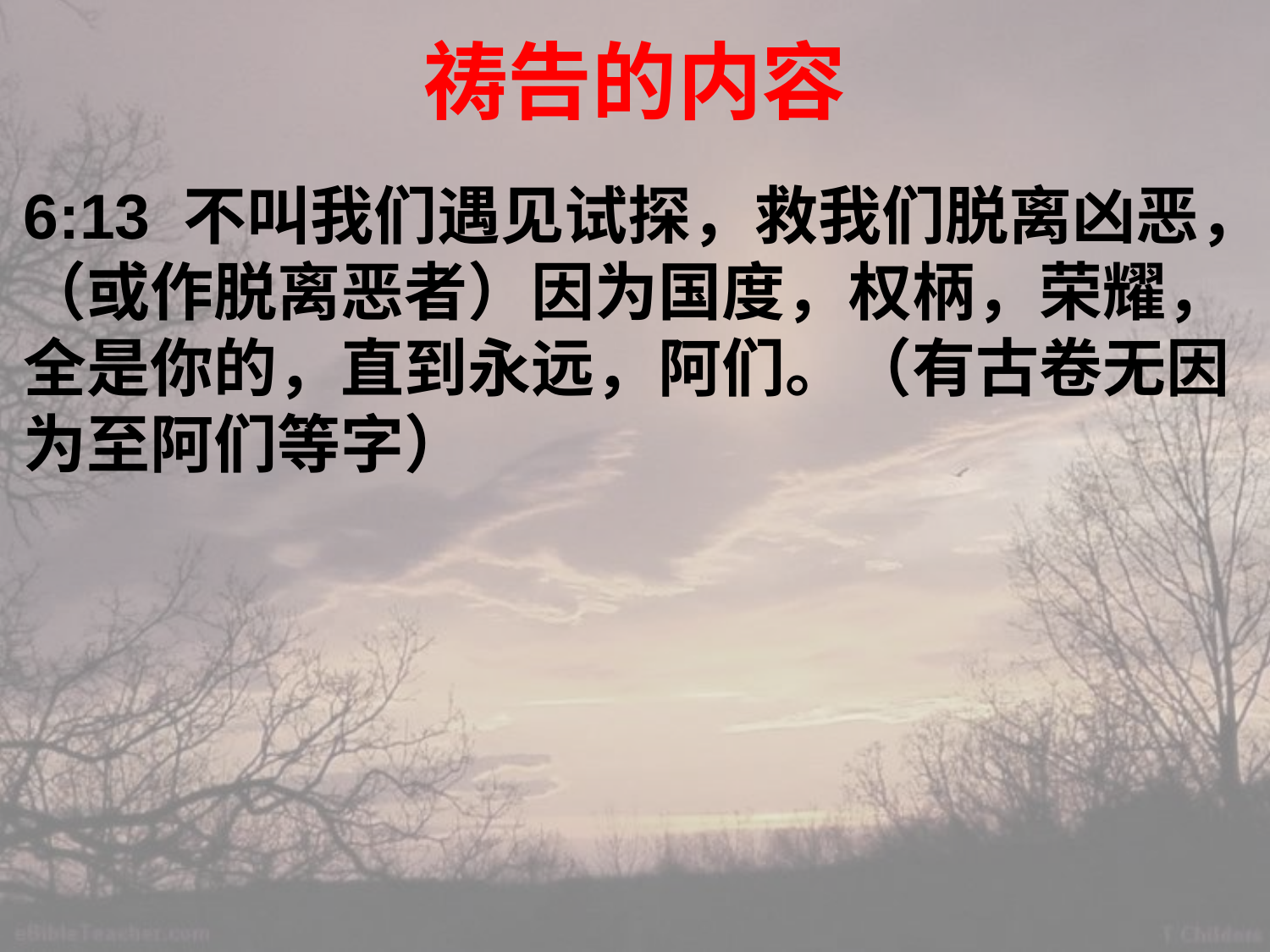

# 祷告的内容
6:13 不叫我们遇见试探，救我们脱离凶恶，（或作脱离恶者）因为国度，权柄，荣耀，全是你的，直到永远，阿们。（有古卷无因为至阿们等字）